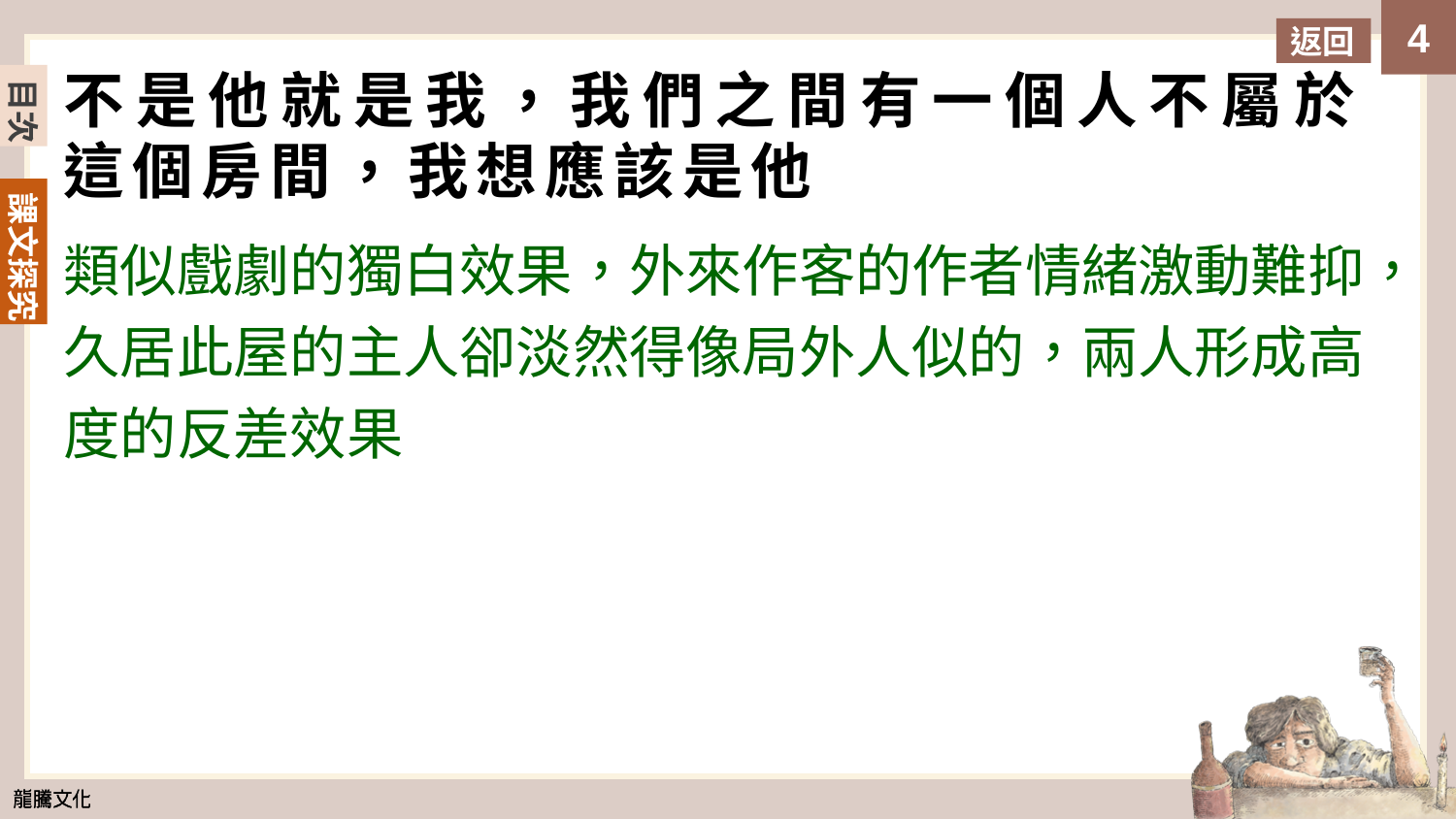

返回
不是他就是我，我們之間有一個人不屬於這個房間，我想應該是他
類似戲劇的獨白效果，外來作客的作者情緒激動難抑，久居此屋的主人卻淡然得像局外人似的，兩人形成高度的反差效果